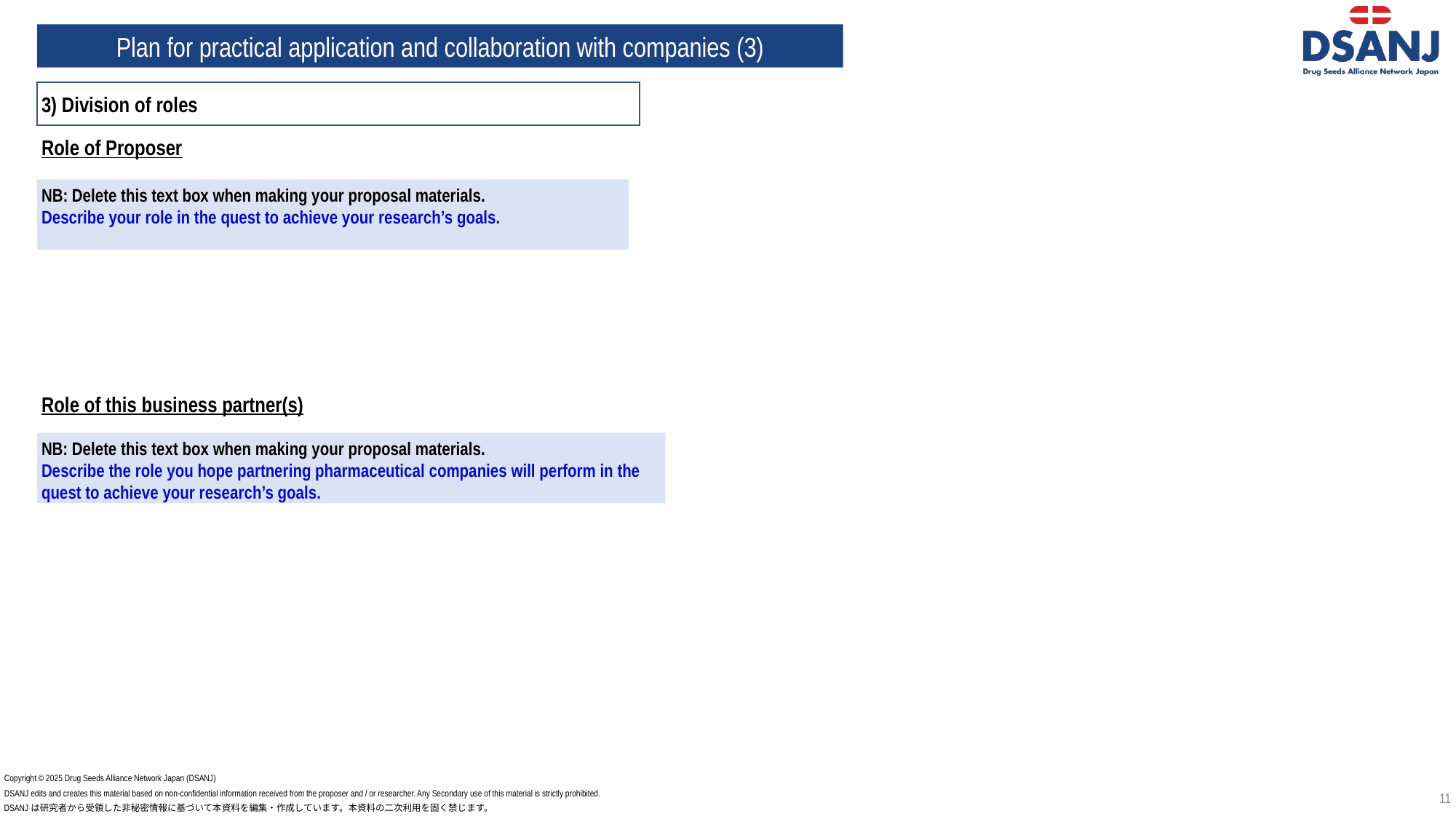

Plan for practical application and collaboration with companies (3)
3) Division of roles
Role of Proposer
NB: Delete this text box when making your proposal materials.
Describe your role in the quest to achieve your research’s goals.
Role of this business partner(s)
NB: Delete this text box when making your proposal materials.
Describe the role you hope partnering pharmaceutical companies will perform in the quest to achieve your research’s goals.
Copyright © 2025 Drug Seeds Alliance Network Japan (DSANJ)
DSANJ edits and creates this material based on non-confidential information received from the proposer and / or researcher. Any Secondary use of this material is strictly prohibited.
DSANJは研究者から受領した非秘密情報に基づいて本資料を編集・作成しています。本資料の二次利用を固く禁じます。
11